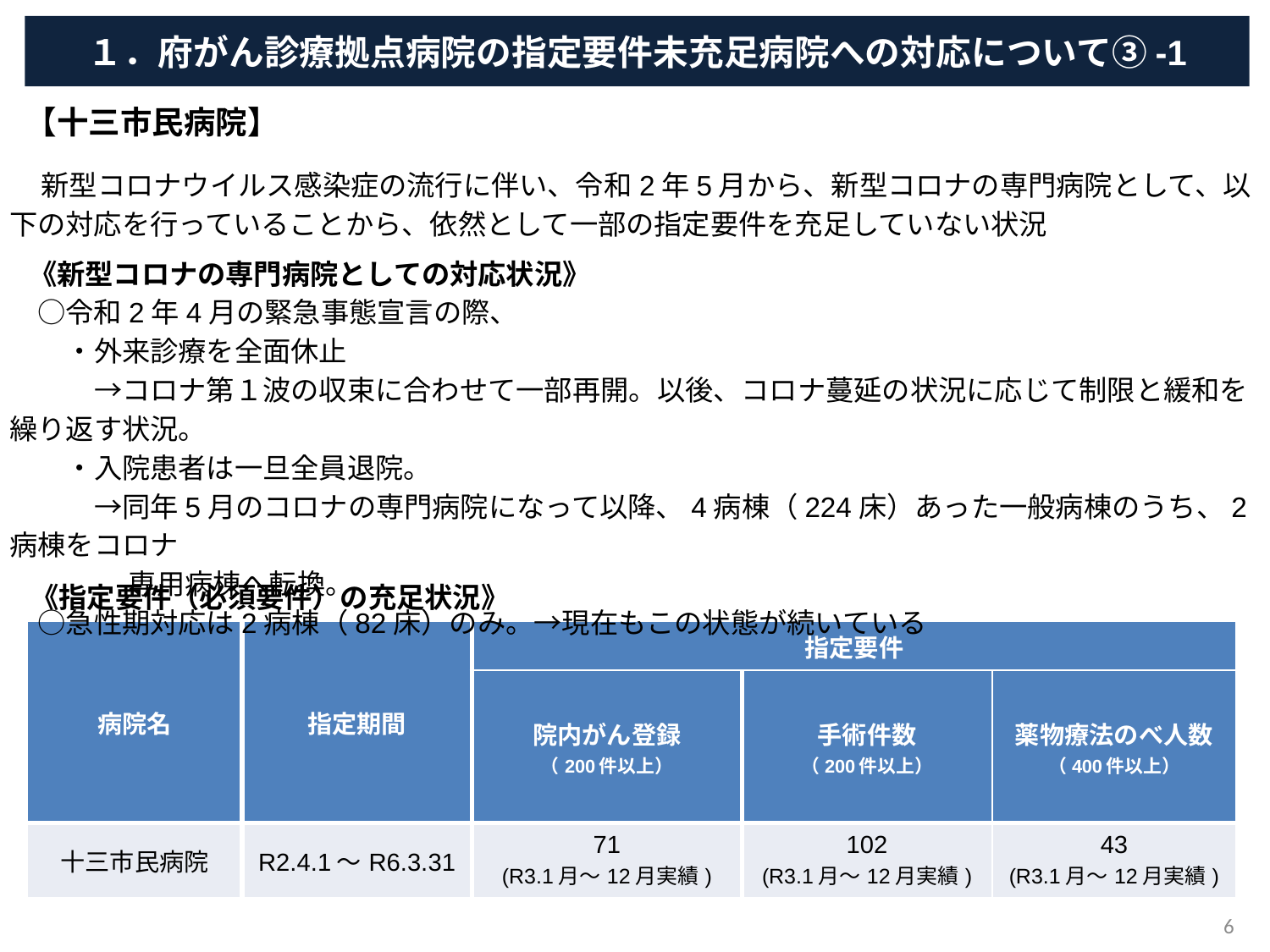

１．府がん診療拠点病院の指定要件未充足病院への対応について③-1
 【十三市民病院】
　新型コロナウイルス感染症の流行に伴い、令和2年5月から、新型コロナの専門病院として、以下の対応を行っていることから、依然として一部の指定要件を充足していない状況
  《新型コロナの専門病院としての対応状況》
　○令和2年4月の緊急事態宣言の際、
　　・外来診療を全面休止
　　　→コロナ第１波の収束に合わせて一部再開。以後、コロナ蔓延の状況に応じて制限と緩和を繰り返す状況。
　　・入院患者は一旦全員退院。
　　　→同年5月のコロナの専門病院になって以降、4病棟（224床）あった一般病棟のうち、2病棟をコロナ
　　　　 専用病棟へ転換。
　○急性期対応は2病棟（82床）のみ。→現在もこの状態が続いている
《指定要件（必須要件）の充足状況》
| 病院名 | 指定期間 | 指定要件 |  |  |
| --- | --- | --- | --- | --- |
|  |  | 院内がん登録 （200件以上） | 手術件数 （200件以上） | 薬物療法のべ人数 （400件以上） |
| 十三市民病院 | R2.4.1～R6.3.31 | 71 (R3.1月～12月実績) | 102 (R3.1月～12月実績) | 43 (R3.1月～12月実績) |
6